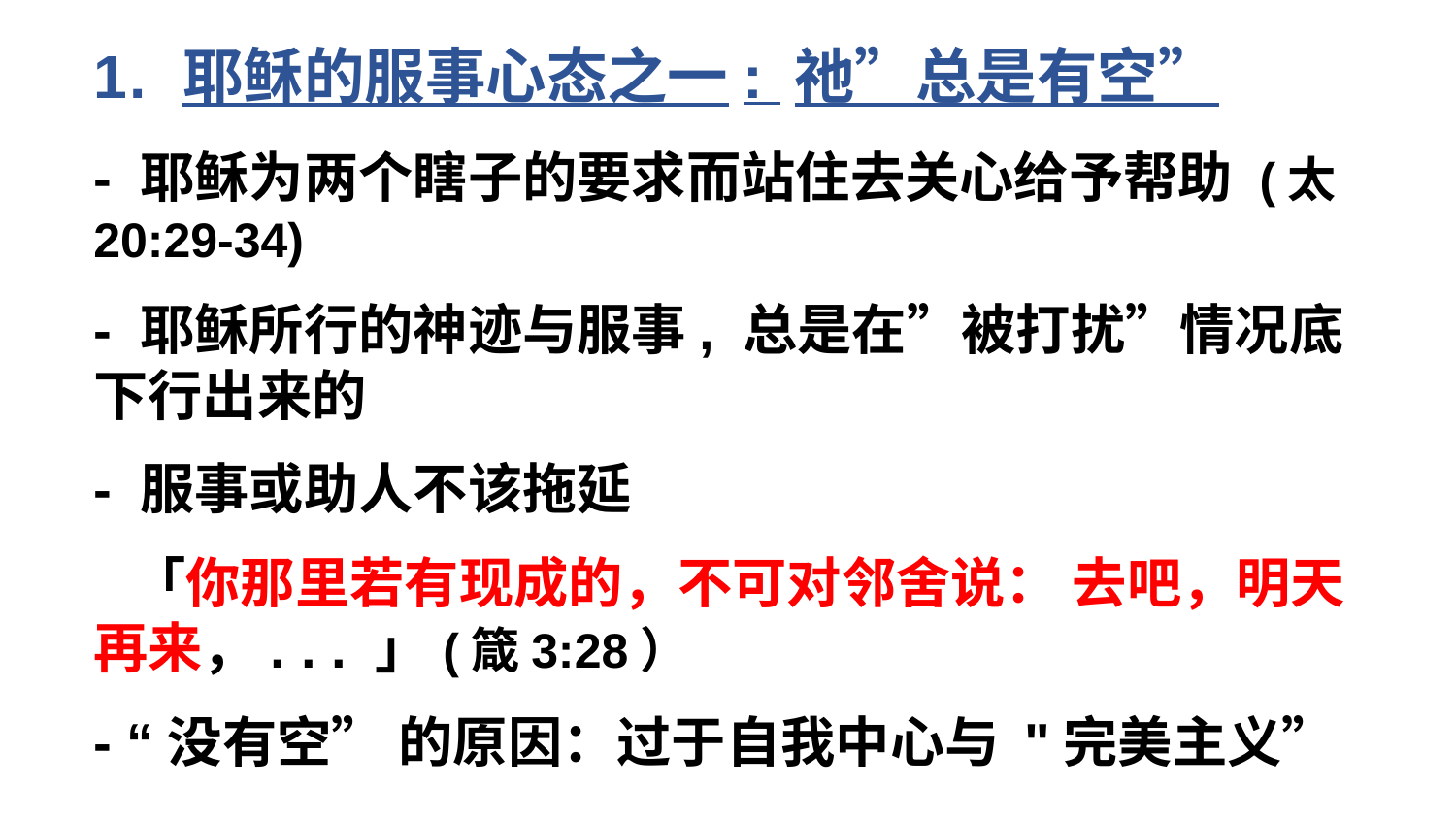

耶稣的服事心态之一: 祂”总是有空”
- 耶稣为两个瞎子的要求而站住去关心给予帮助 (太20:29-34)
- 耶稣所行的神迹与服事, 总是在”被打扰”情况底下行出来的
- 服事或助人不该拖延
  「你那里若有现成的，不可对邻舍说： 去吧，明天再来，. . . 」(箴3:28）
- “没有空” 的原因：过于自我中心与 "完美主义”